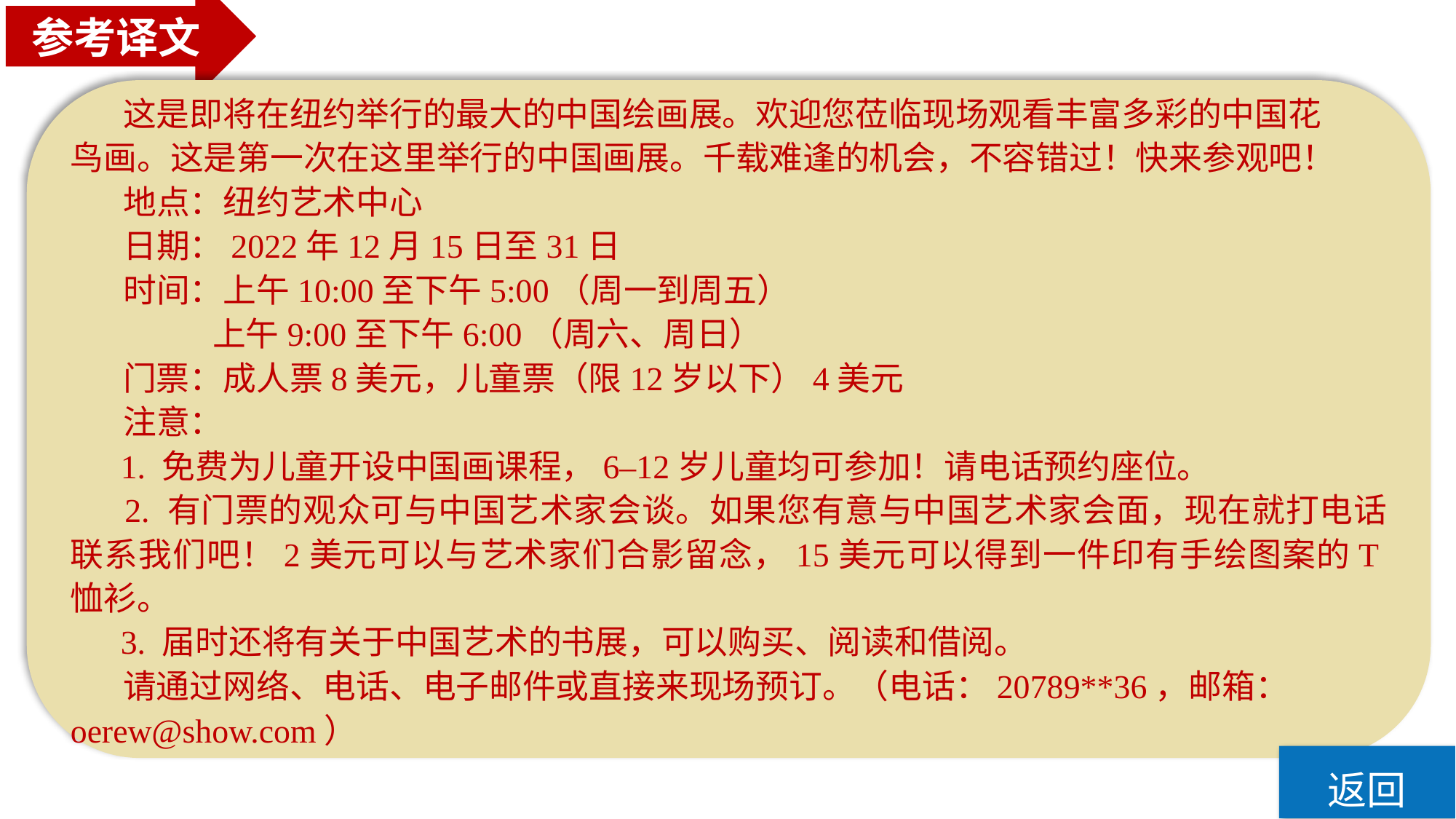

参考译文
      这是即将在纽约举行的最大的中国绘画展。欢迎您莅临现场观看丰富多彩的中国花
鸟画。这是第一次在这里举行的中国画展。千载难逢的机会，不容错过！快来参观吧！
      地点：纽约艺术中心
      日期：2022年12月15日至31日
      时间：上午10:00至下午5:00（周一到周五）
                  上午9:00至下午6:00（周六、周日）
      门票：成人票8美元，儿童票（限12岁以下）4美元
      注意：
      1. 免费为儿童开设中国画课程，6–12岁儿童均可参加！请电话预约座位。
      2. 有门票的观众可与中国艺术家会谈。如果您有意与中国艺术家会面，现在就打电话联系我们吧！2美元可以与艺术家们合影留念，15美元可以得到一件印有手绘图案的T恤衫。
      3. 届时还将有关于中国艺术的书展，可以购买、阅读和借阅。
      请通过网络、电话、电子邮件或直接来现场预订。（电话：20789**36，邮箱：
oerew@show.com）
返回